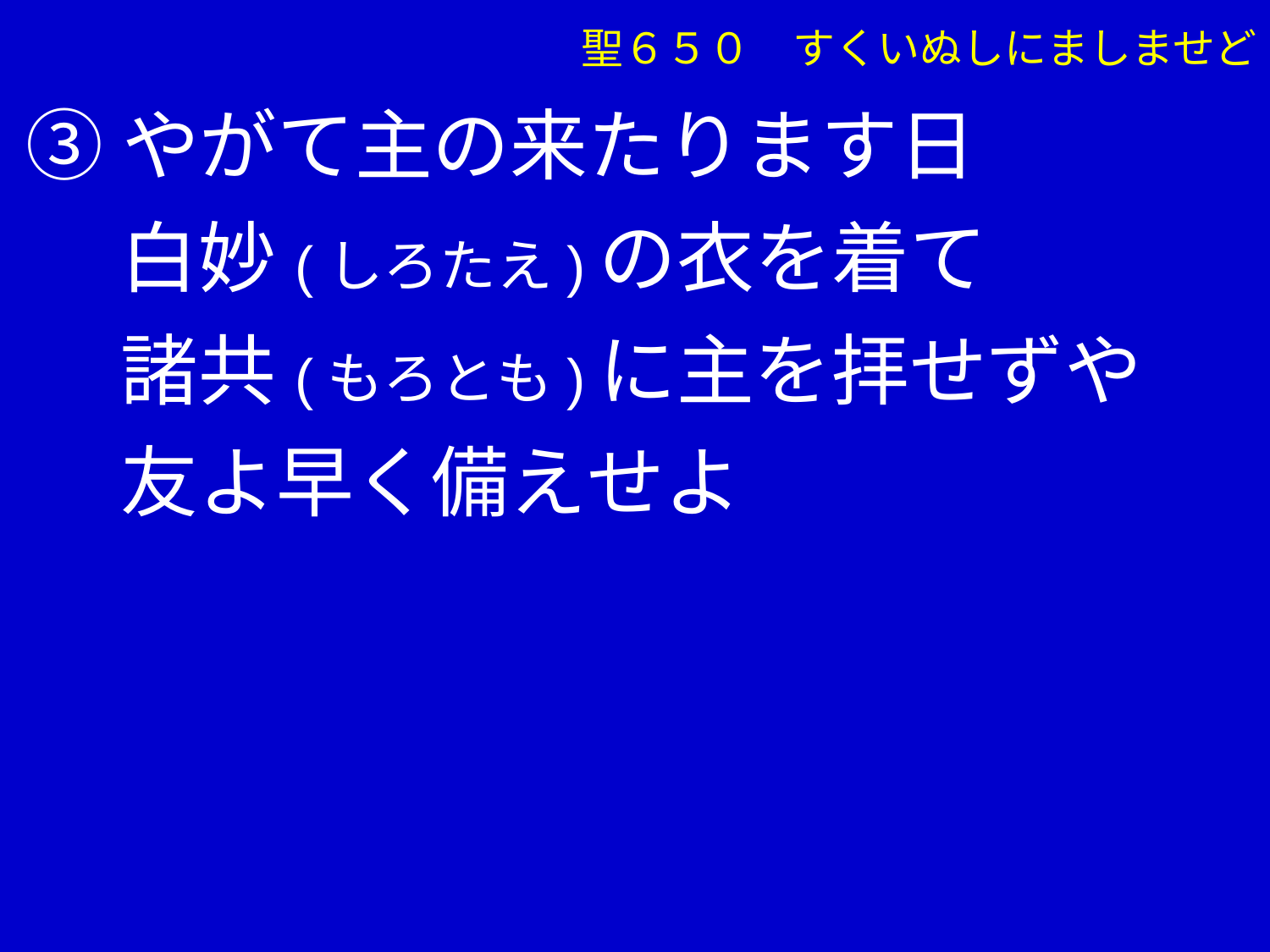

聖６５０　すくいぬしにましませど
③やがて主の来たります日
　 白妙(しろたえ)の衣を着て
　 諸共(もろとも)に主を拝せずや
　 友よ早く備えせよ